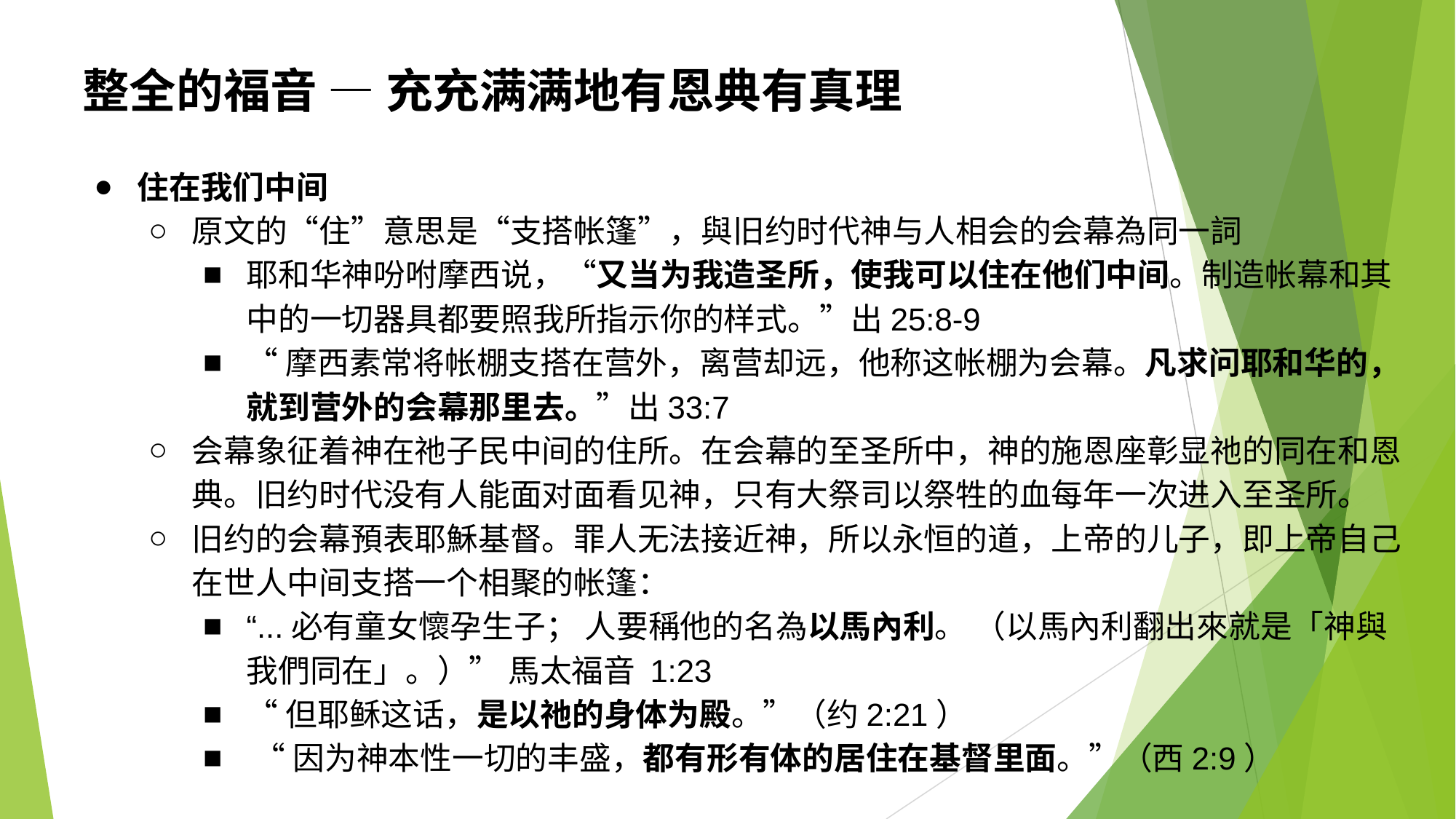

整全的福音 — 充充满满地有恩典有真理

住在我们中间
原文的“住”意思是“支搭帐篷”，與旧约时代神与人相会的会幕為同一詞
耶和华神吩咐摩西说，“又当为我造圣所，使我可以住在他们中间。制造帐幕和其中的一切器具都要照我所指示你的样式。”出25:8-9
“摩西素常将帐棚支搭在营外，离营却远，他称这帐棚为会幕。凡求问耶和华的，就到营外的会幕那里去。”出33:7
会幕象征着神在祂子民中间的住所。在会幕的至圣所中，神的施恩座彰显祂的同在和恩典。旧约时代没有人能面对面看见神，只有大祭司以祭牲的血每年一次进入至圣所。
旧约的会幕預表耶穌基督。罪人无法接近神，所以永恒的道，上帝的儿子，即上帝自己在世人中间支搭一个相聚的帐篷：
“...必有童女懷孕生子； 人要稱他的名為以馬內利。 （以馬內利翻出來就是「神與我們同在」。）” ‭‭馬太福音‬ ‭1‬:‭23‬ ‭
“但耶稣这话，是以祂的身体为殿。”（约2:21）
 “因为神本性一切的丰盛，都有形有体的居住在基督里面。”（西2:9）